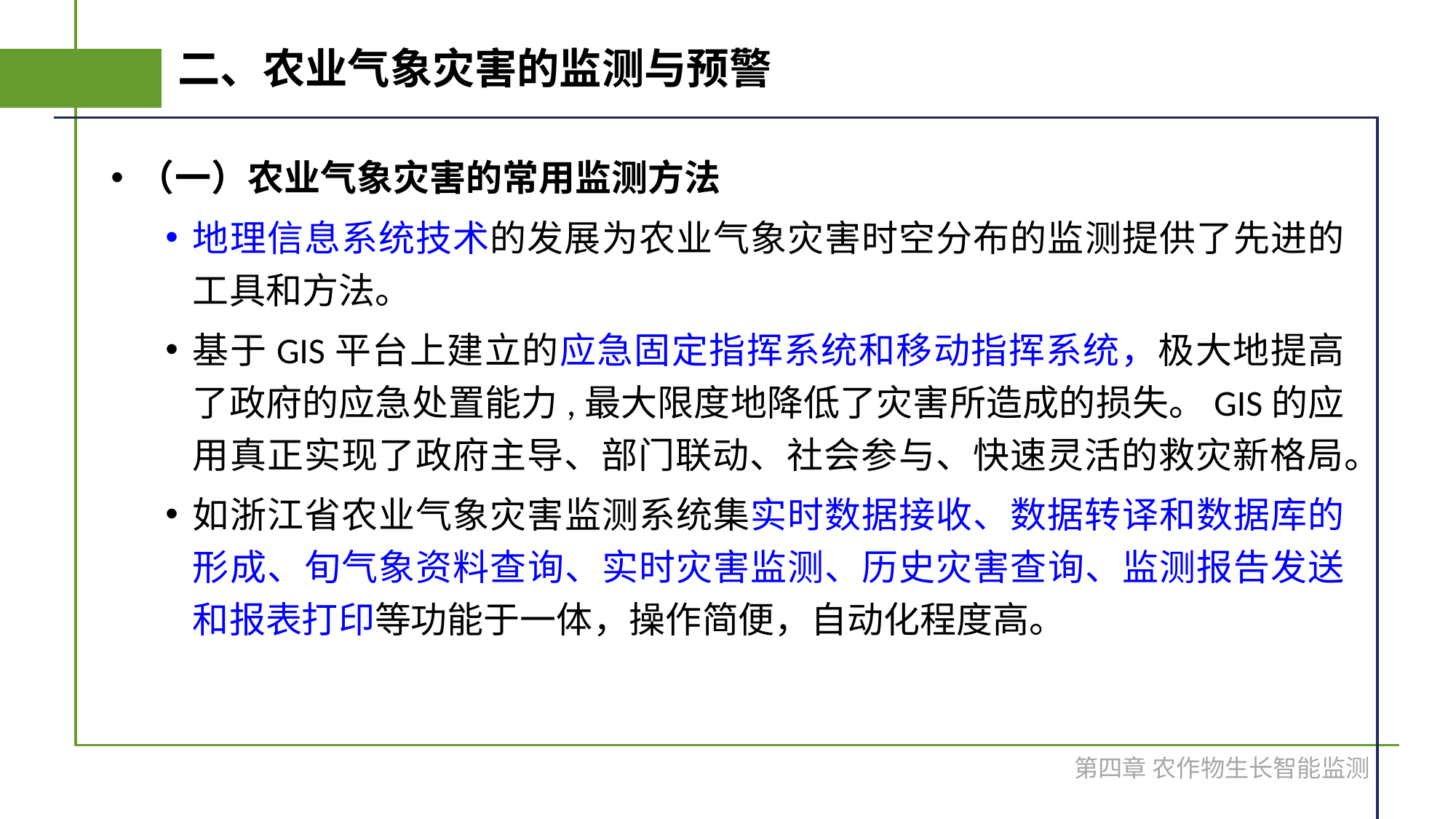

# 二、农业气象灾害的监测与预警
（一）农业气象灾害的常用监测方法
地理信息系统技术的发展为农业气象灾害时空分布的监测提供了先进的工具和方法。
基于GIS平台上建立的应急固定指挥系统和移动指挥系统，极大地提高了政府的应急处置能力,最大限度地降低了灾害所造成的损失。GIS的应用真正实现了政府主导、部门联动、社会参与、快速灵活的救灾新格局。
如浙江省农业气象灾害监测系统集实时数据接收、数据转译和数据库的形成、旬气象资料查询、实时灾害监测、历史灾害查询、监测报告发送和报表打印等功能于一体，操作简便，自动化程度高。
第四章 农作物生长智能监测